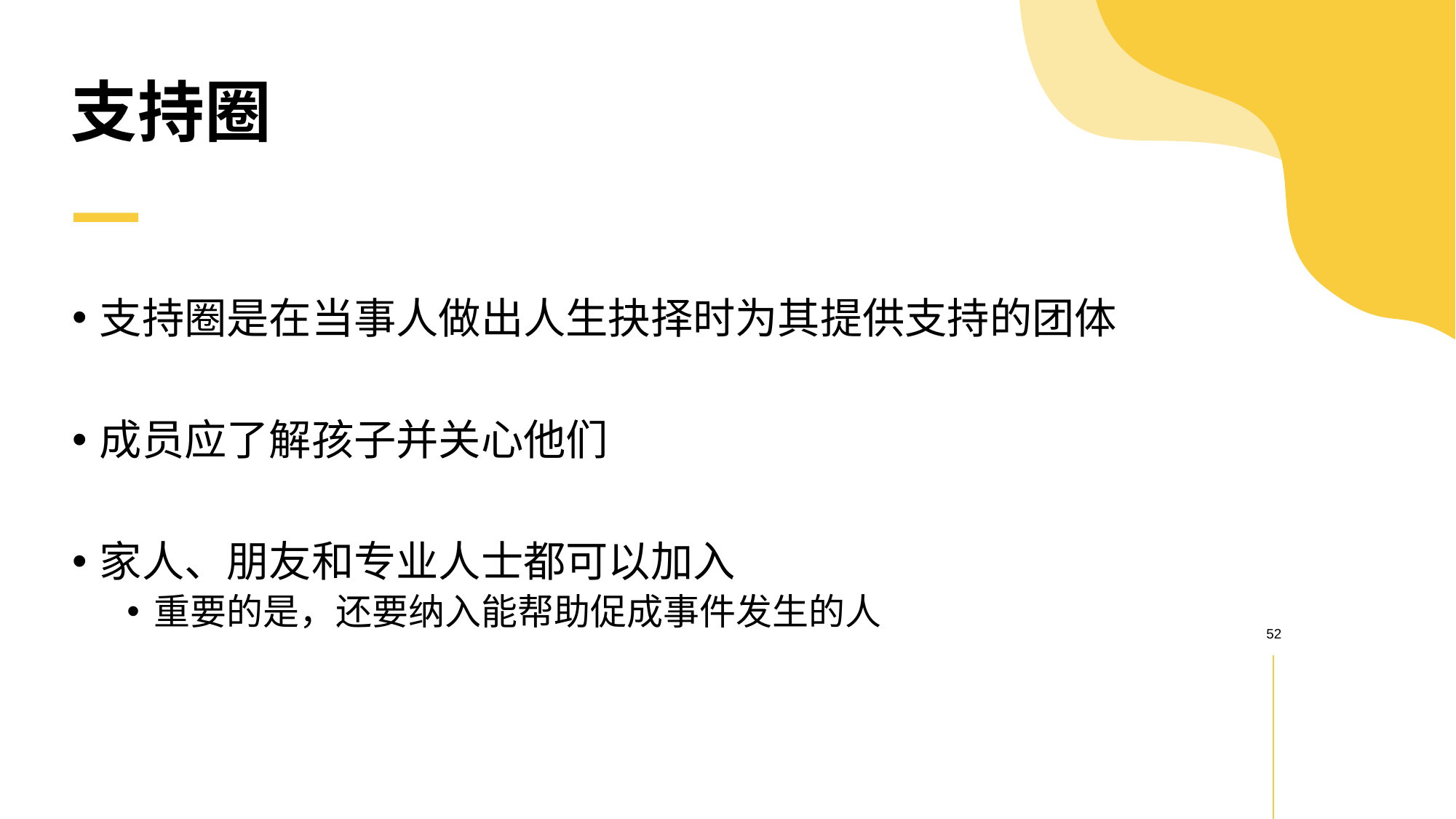

# 支持圈

支持圈是在当事人做出人生抉择时为其提供支持的团体

成员应了解孩子并关心他们

家人、朋友和专业人士都可以加入
重要的是，还要纳入能帮助促成事件发生的人
52